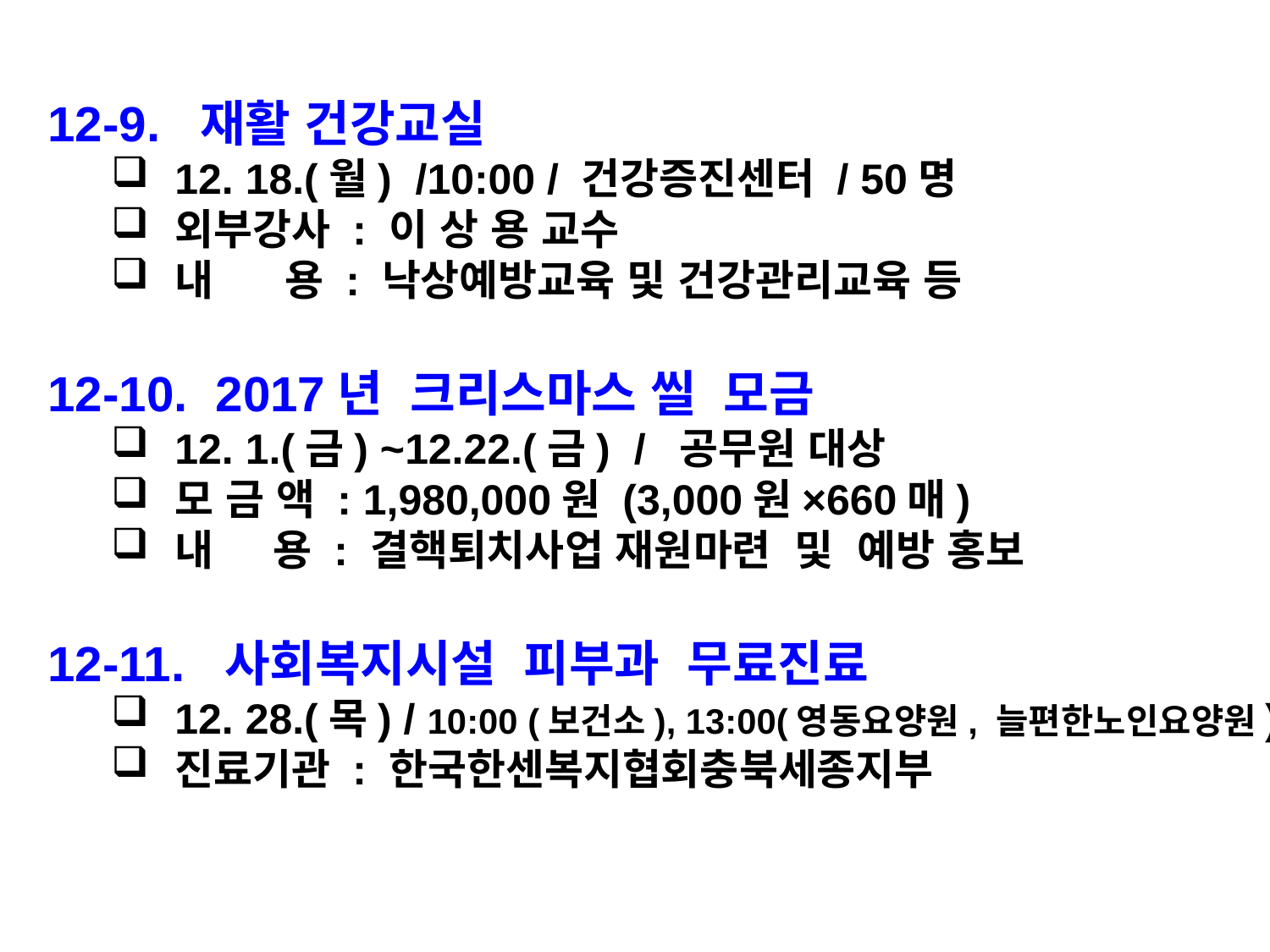

12-9.  재활 건강교실
12. 18.(월)  /10:00 / 건강증진센터 / 50명
외부강사 : 이 상 용 교수
내      용 : 낙상예방교육 및 건강관리교육 등

12-10.  2017년  크리스마스 씰  모금
12. 1.(금) ~12.22.(금)  /  공무원 대상
모 금 액 : 1,980,000원 (3,000원×660매)
내     용 : 결핵퇴치사업 재원마련  및  예방 홍보

12-11.  사회복지시설  피부과  무료진료
12. 28.(목) / 10:00 (보건소), 13:00(영동요양원, 늘편한노인요양원)
진료기관 : 한국한센복지협회충북세종지부